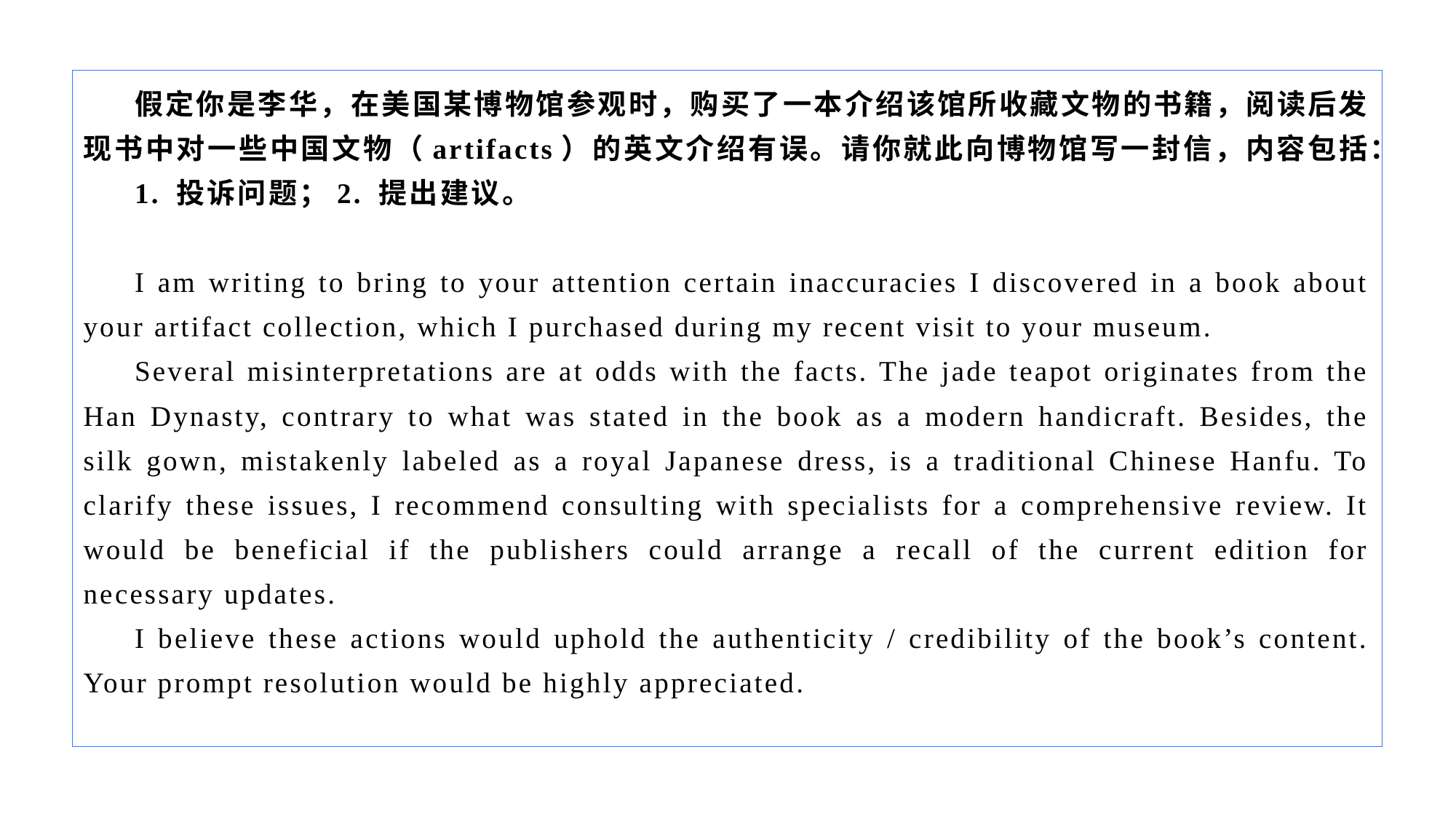

假定你是李华，在美国某博物馆参观时，购买了一本介绍该馆所收藏文物的书籍，阅读后发现书中对一些中国文物（artifacts）的英文介绍有误。请你就此向博物馆写一封信，内容包括：
1. 投诉问题；2. 提出建议。

I am writing to bring to your attention certain inaccuracies I discovered in a book about your artifact collection, which I purchased during my recent visit to your museum.
Several misinterpretations are at odds with the facts. The jade teapot originates from the Han Dynasty, contrary to what was stated in the book as a modern handicraft. Besides, the silk gown, mistakenly labeled as a royal Japanese dress, is a traditional Chinese Hanfu. To clarify these issues, I recommend consulting with specialists for a comprehensive review. It would be beneficial if the publishers could arrange a recall of the current edition for necessary updates.
I believe these actions would uphold the authenticity / credibility of the book’s content. Your prompt resolution would be highly appreciated.